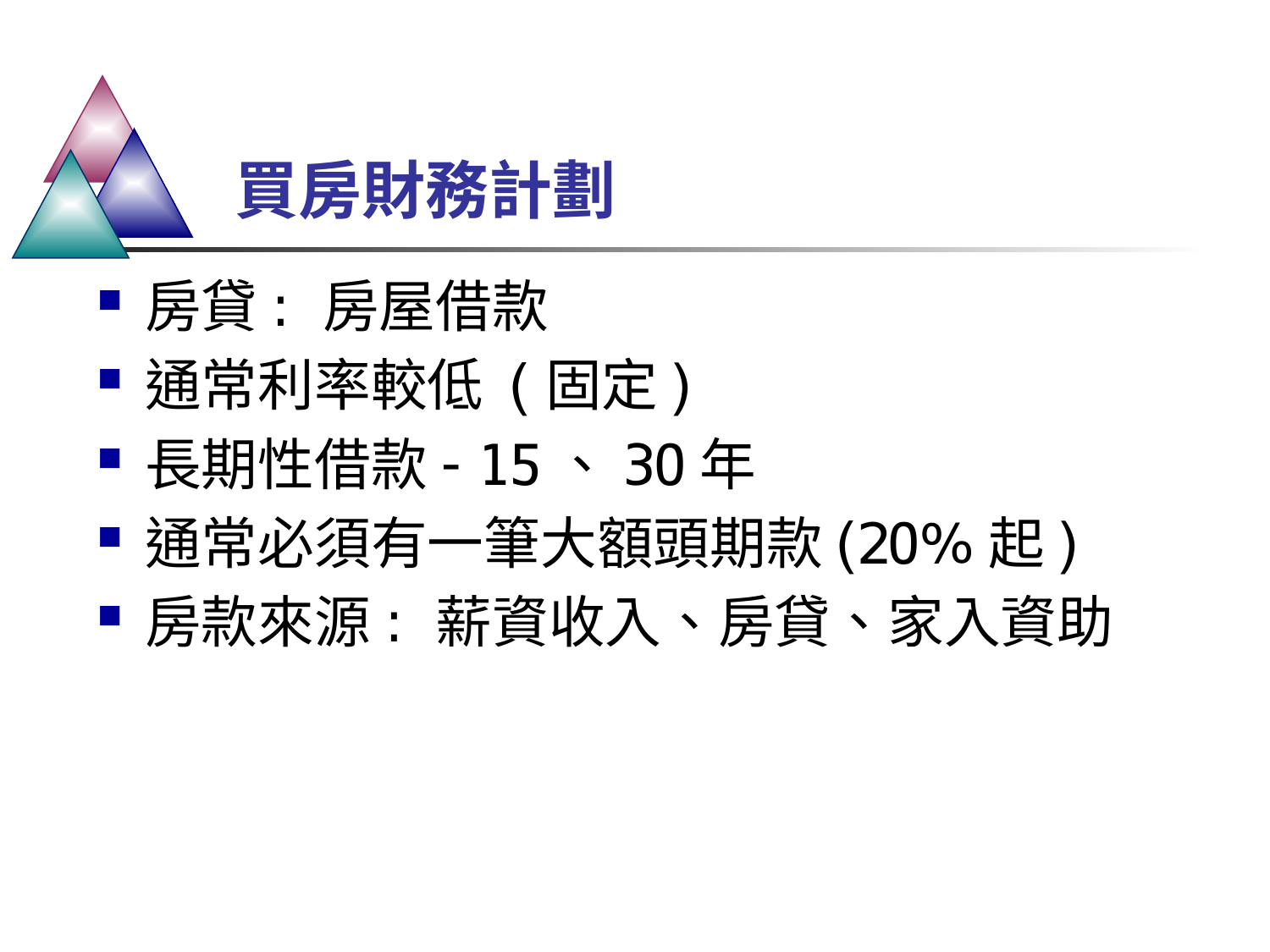

# 買房財務計劃
房貸: 房屋借款
通常利率較低 (固定)
長期性借款- 15、30年
通常必須有一筆大額頭期款(20%起)
房款來源: 薪資收入、房貸、家入資助